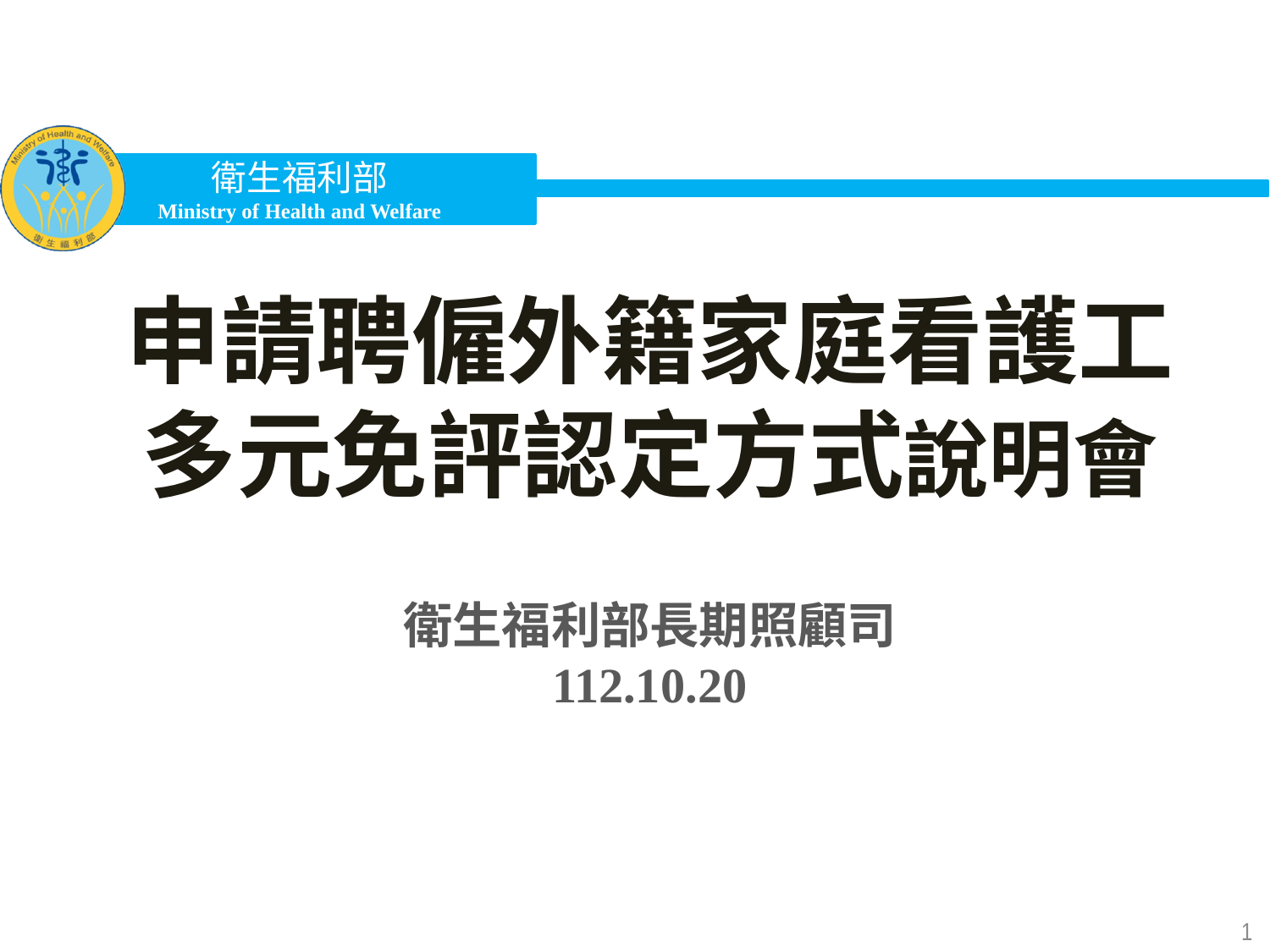

# 申請聘僱外籍家庭看護工多元免評認定方式說明會 衛生福利部長期照顧司 112.10.20
1